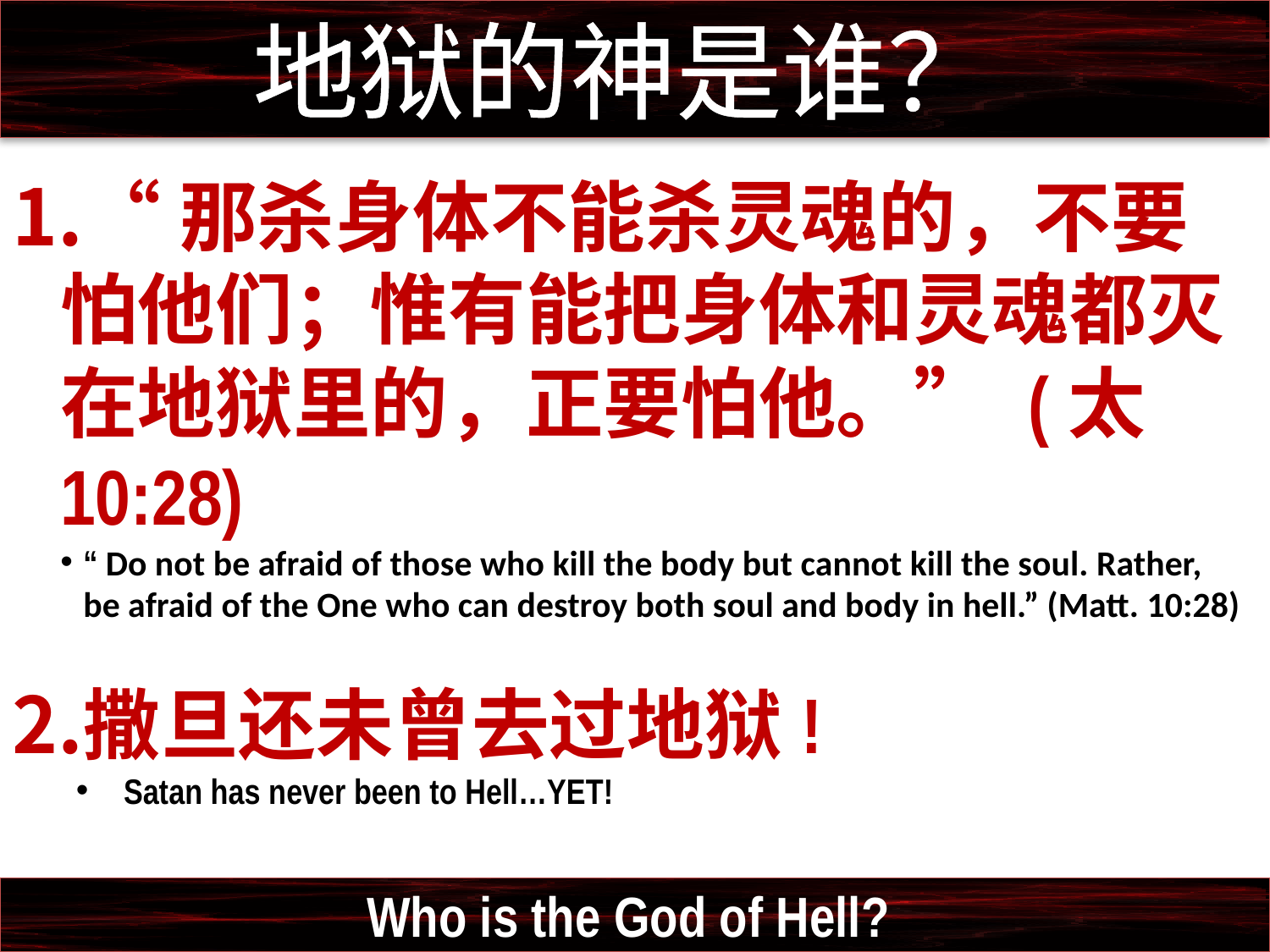

地狱的神是谁？
“那杀身体不能杀灵魂的，不要怕他们；惟有能把身体和灵魂都灭在地狱里的，正要怕他。” (太10:28)
“ Do not be afraid of those who kill the body but cannot kill the soul. Rather,   be afraid of the One who can destroy both soul and body in hell.” (Matt. 10:28)

撒旦还未曾去过地狱!
Satan has never been to Hell…YET!
Who is the God of Hell?